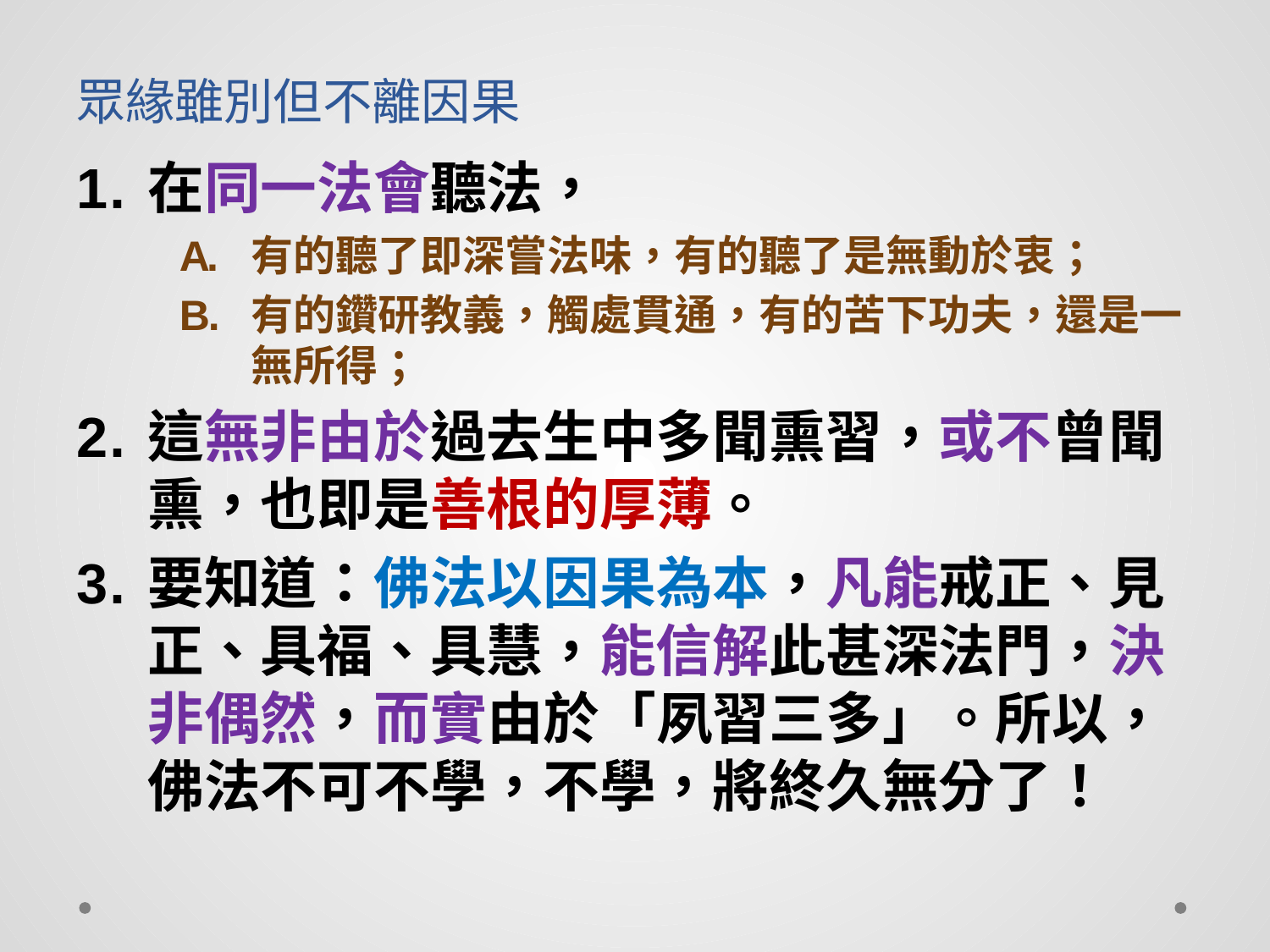

# 眾緣雖別但不離因果
在同一法會聽法，
有的聽了即深嘗法味，有的聽了是無動於衷；
有的鑽研教義，觸處貫通，有的苦下功夫，還是一無所得；
這無非由於過去生中多聞熏習，或不曾聞熏，也即是善根的厚薄。
要知道：佛法以因果為本，凡能戒正、見正、具福、具慧，能信解此甚深法門，決非偶然，而實由於「夙習三多」。所以，佛法不可不學，不學，將終久無分了！